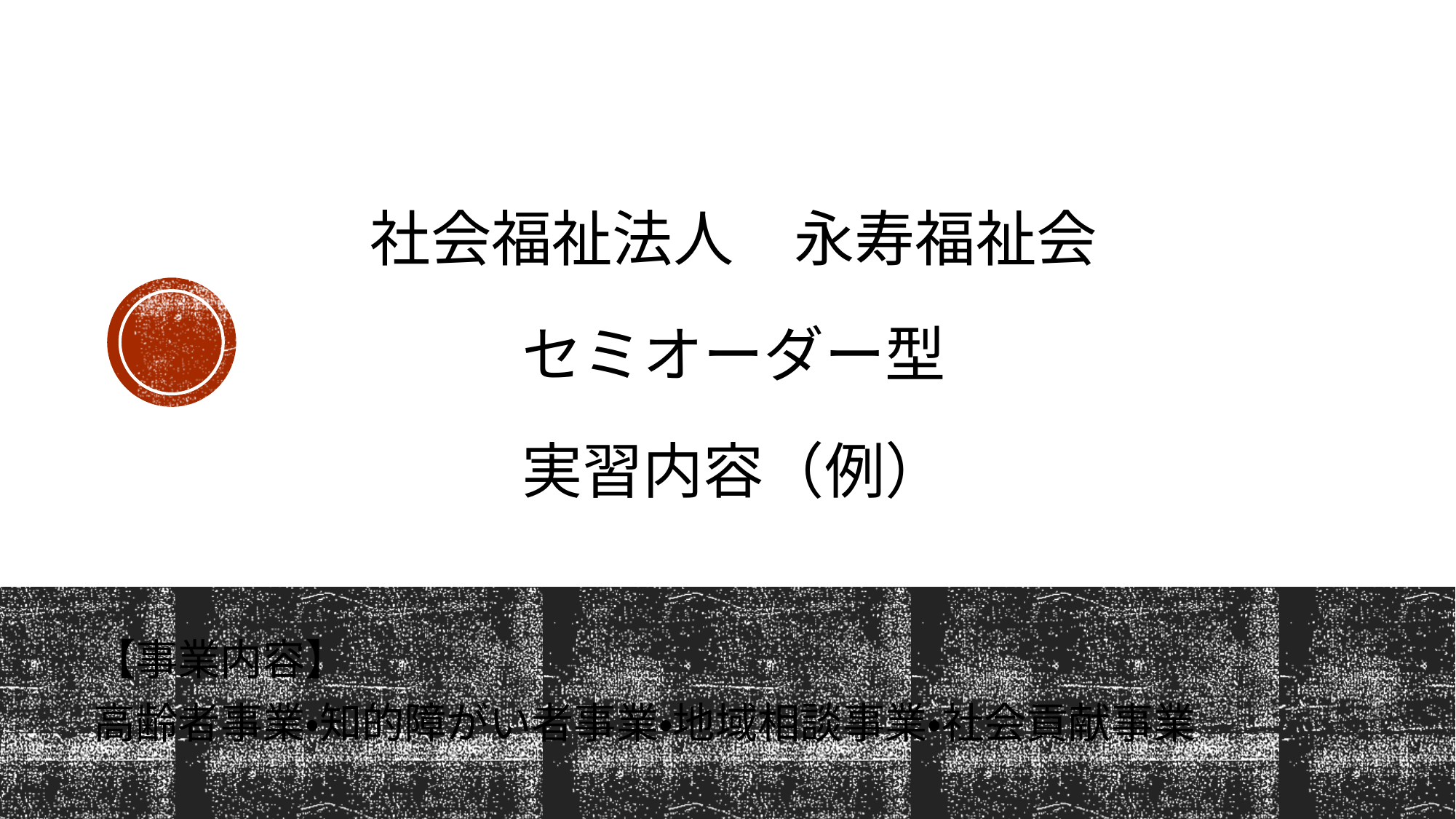

# 社会福祉法人　永寿福祉会 セミオーダー型 実習内容（例）
【事業内容】
高齢者事業・知的障がい者事業・地域相談事業・社会貢献事業